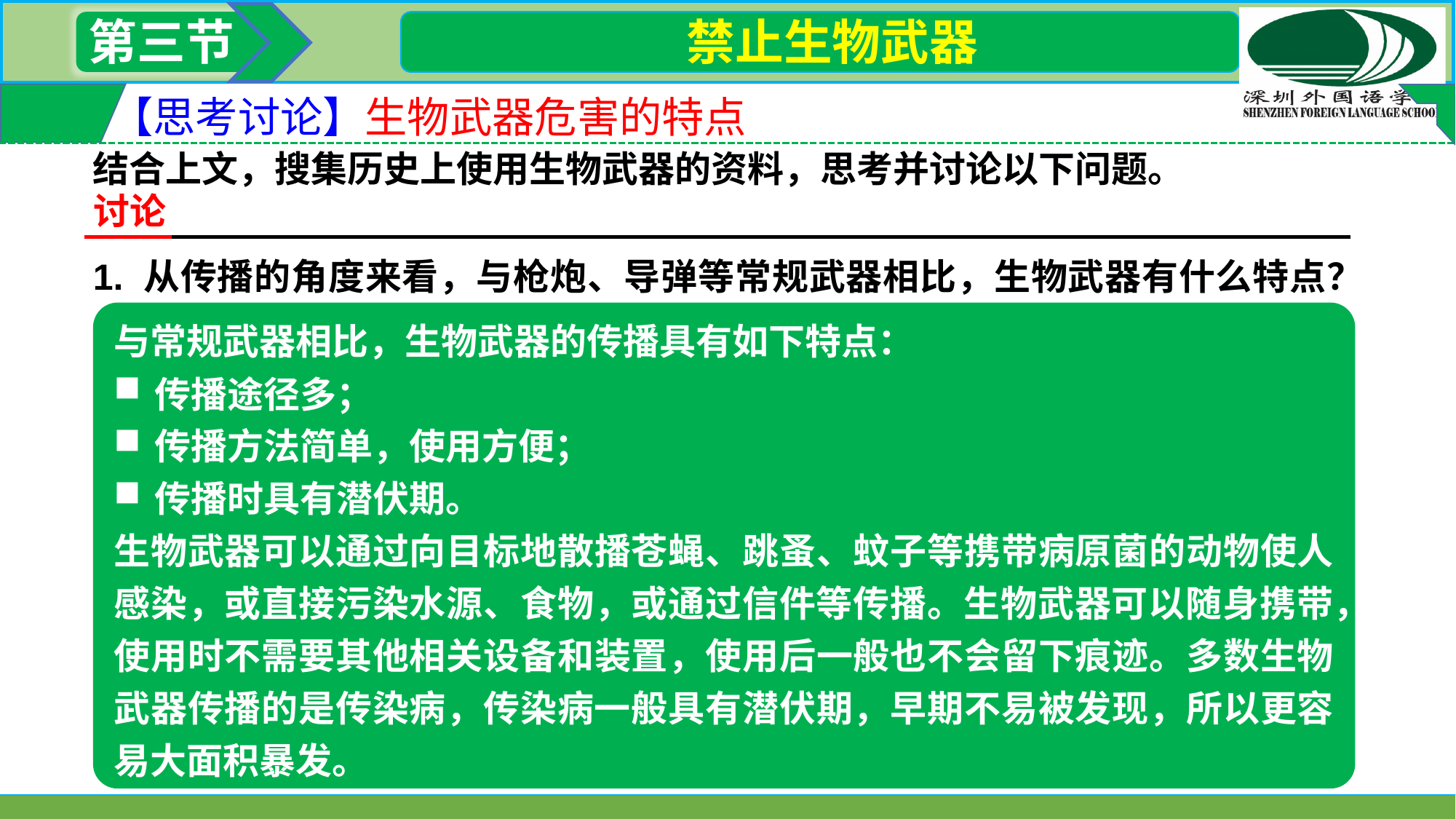

第三节
     禁止生物武器

【思考讨论】生物武器危害的特点

结合上文，搜集历史上使用生物武器的资料，思考并讨论以下问题。
讨论
1. 从传播的角度来看，与枪炮、导弹等常规武器相比，生物武器有什么特点？

与常规武器相比，生物武器的传播具有如下特点：
传播途径多；
传播方法简单，使用方便；
传播时具有潜伏期。
生物武器可以通过向目标地散播苍蝇、跳蚤、蚊子等携带病原菌的动物使人感染，或直接污染水源、食物，或通过信件等传播。生物武器可以随身携带，使用时不需要其他相关设备和装置，使用后一般也不会留下痕迹。多数生物武器传播的是传染病，传染病一般具有潜伏期，早期不易被发现，所以更容易大面积暴发。